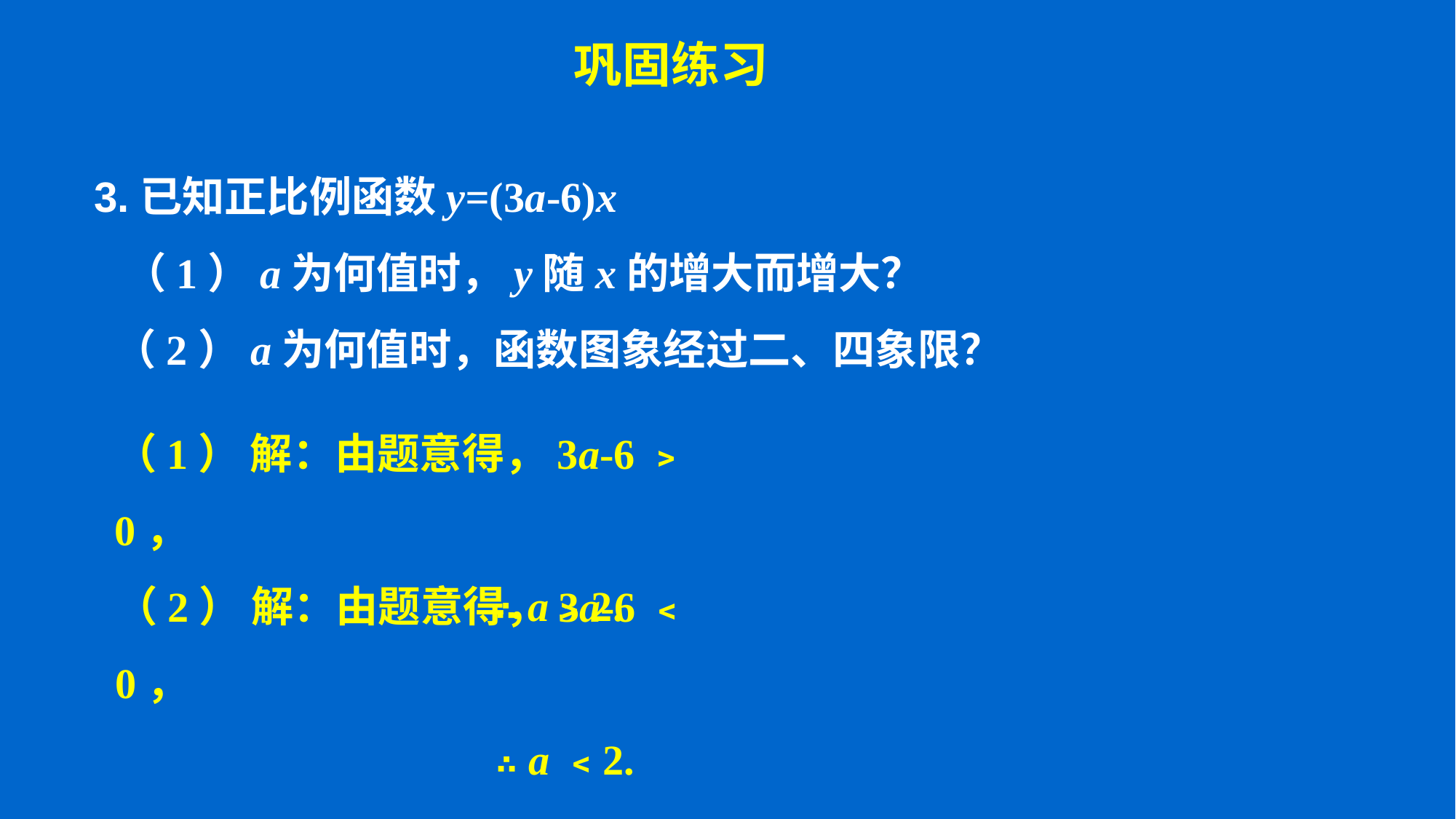

巩固练习
3.已知正比例函数y=(3a-6)x
  （1）a为何值时，y随x的增大而增大？
 （2）a为何值时，函数图象经过二、四象限？

（1） 解：由题意得，3a-6 ﹥0，
                                    ∴ a﹥2.
（2） 解：由题意得，3a-6 ﹤ 0，
                                    ∴ a ﹤2.